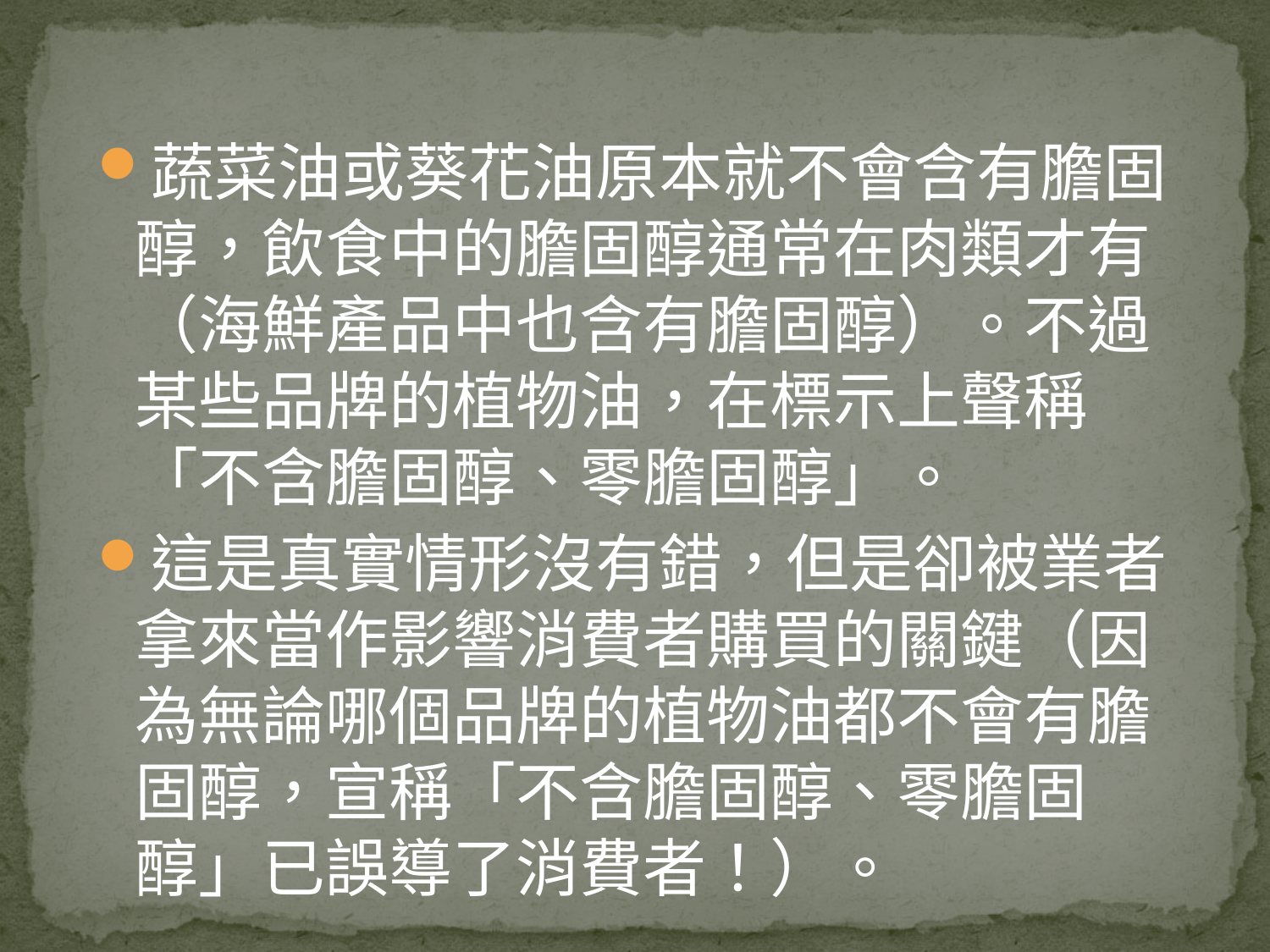

蔬菜油或葵花油原本就不會含有膽固醇，飲食中的膽固醇通常在肉類才有（海鮮產品中也含有膽固醇）。不過某些品牌的植物油，在標示上聲稱「不含膽固醇、零膽固醇」。
這是真實情形沒有錯，但是卻被業者拿來當作影響消費者購買的關鍵（因為無論哪個品牌的植物油都不會有膽固醇，宣稱「不含膽固醇、零膽固醇」已誤導了消費者！）。